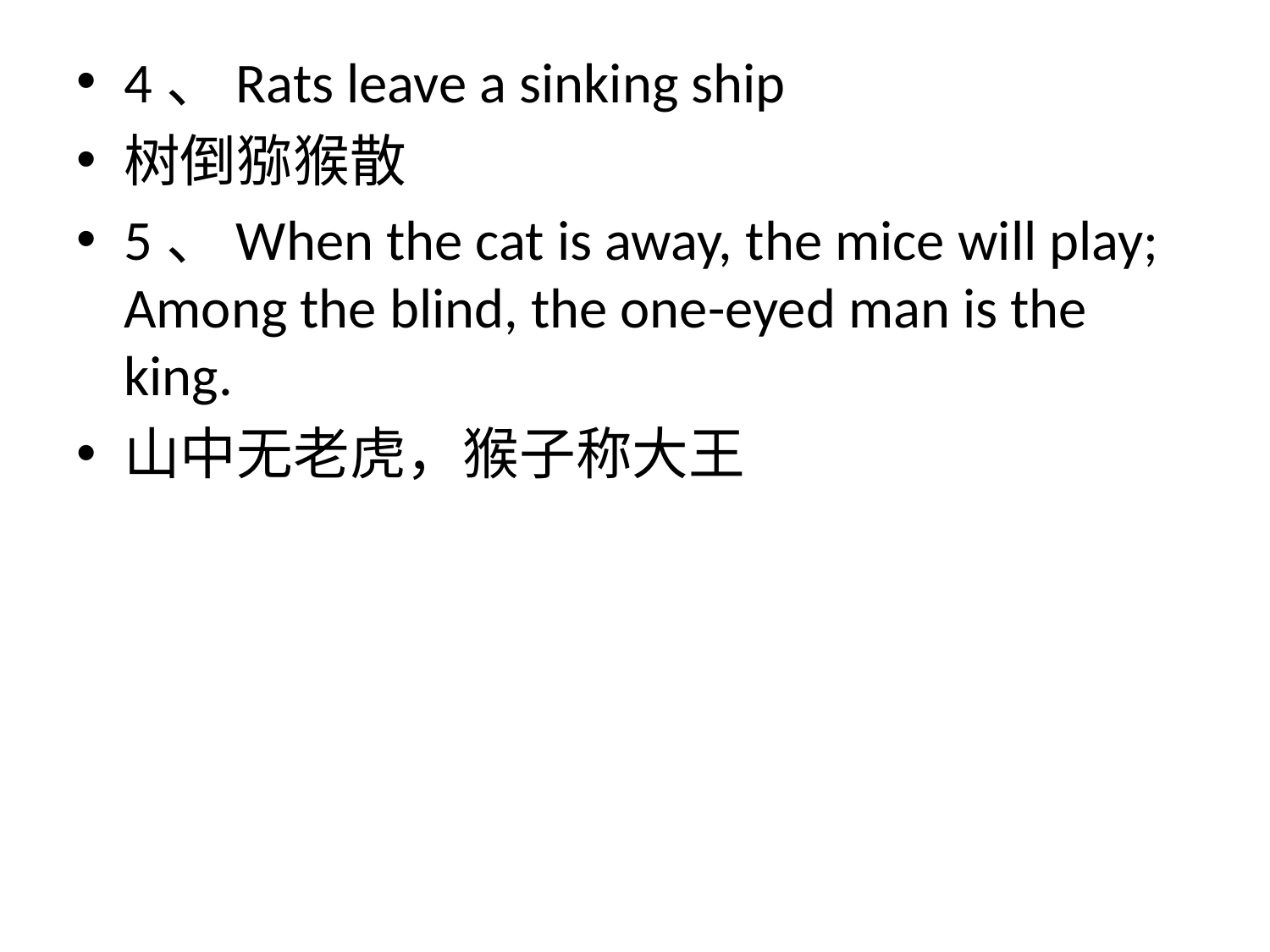

4、Rats leave a sinking ship
树倒猕猴散
5、When the cat is away, the mice will play; Among the blind, the one-eyed man is the king.
山中无老虎，猴子称大王